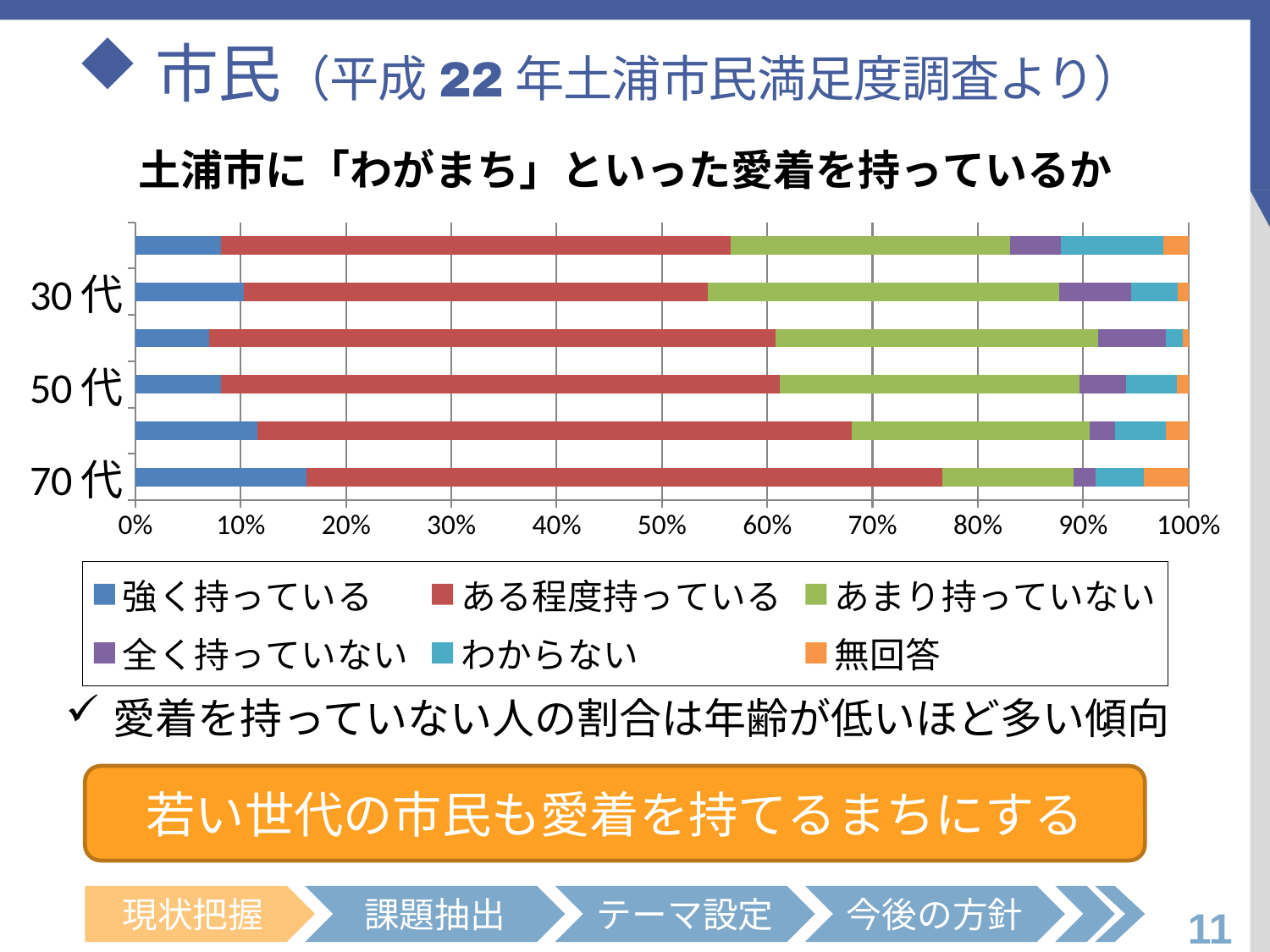

# 市民（平成22年土浦市民満足度調査より）

### Chart: 土浦市に「わがまち」といった愛着を持っているか

| Category | 強く持っている | ある程度持っている | あまり持っていない | 全く持っていない | わからない | 無回答 |
|---|---|---|---|---|---|---|
| 70代 | 16.3 | 60.4 | 12.5 | 2.1 | 4.6 | 4.2 |
| 60代 | 11.6 | 56.4 | 22.6 | 2.4 | 4.9 | 2.1 |
| 50代 | 8.1 | 53.0 | 28.5 | 4.4 | 4.8 | 1.1 |
| 40代 | 7.0 | 53.8 | 30.6 | 6.5 | 1.6 | 0.5 |
| 30代 | 10.3 | 44.1 | 33.3 | 6.9 | 4.4 | 1.0 |
| 20代 | 8.1 | 48.4 | 26.6 | 4.8 | 9.7 | 2.4 |
愛着を持っていない人の割合は年齢が低いほど多い傾向
若い世代の市民も愛着を持てるまちにする
現状把握
課題抽出
テーマ設定
今後の方針

11